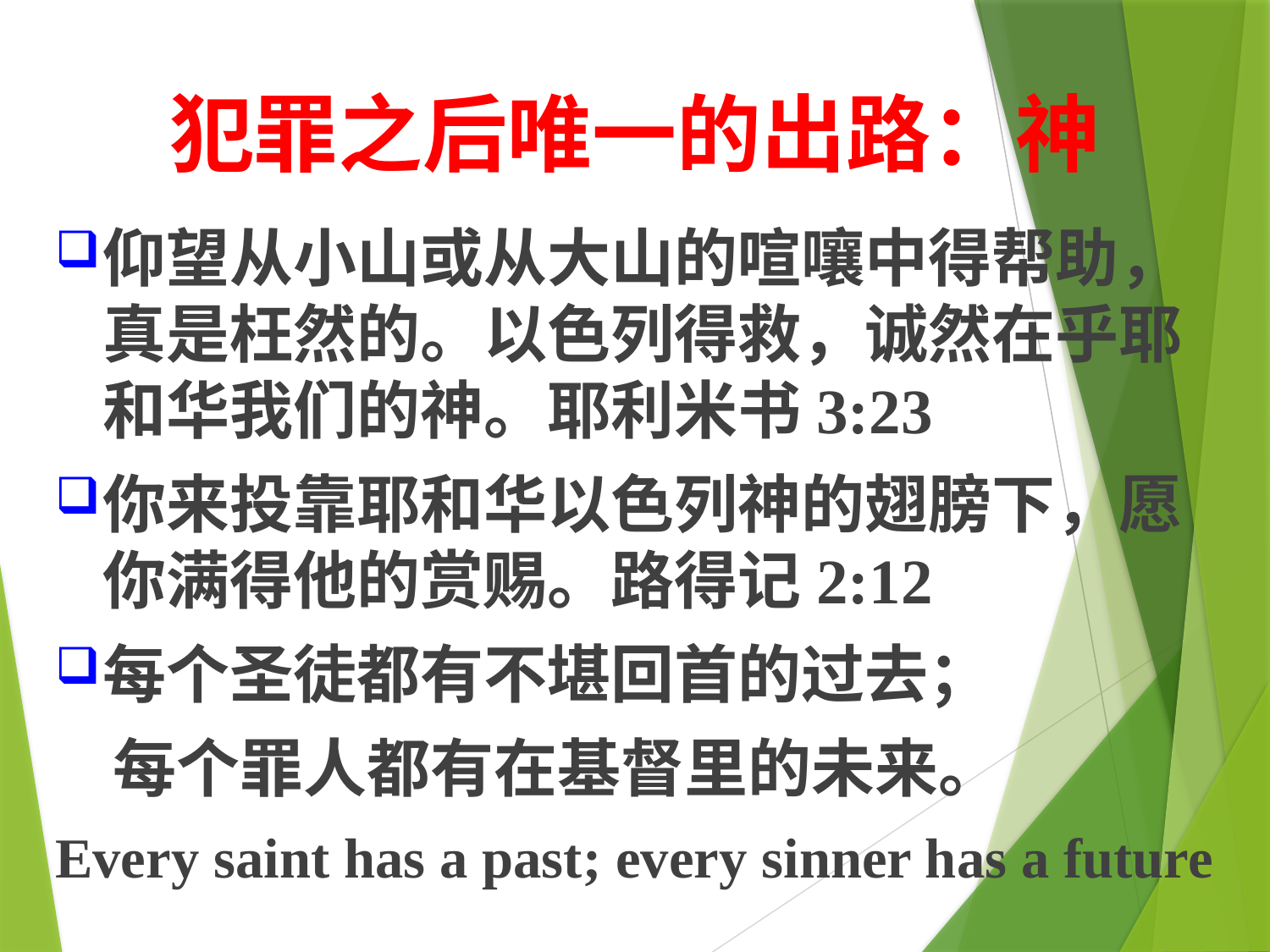

# 犯罪之后唯一的出路：神
仰望从小山或从大山的喧嚷中得帮助，真是枉然的。以色列得救，诚然在乎耶和华我们的神。耶利米书3:23
你来投靠耶和华以色列神的翅膀下，愿你满得他的赏赐。路得记2:12
每个圣徒都有不堪回首的过去；
   每个罪人都有在基督里的未来。
Every saint has a past; every sinner has a future